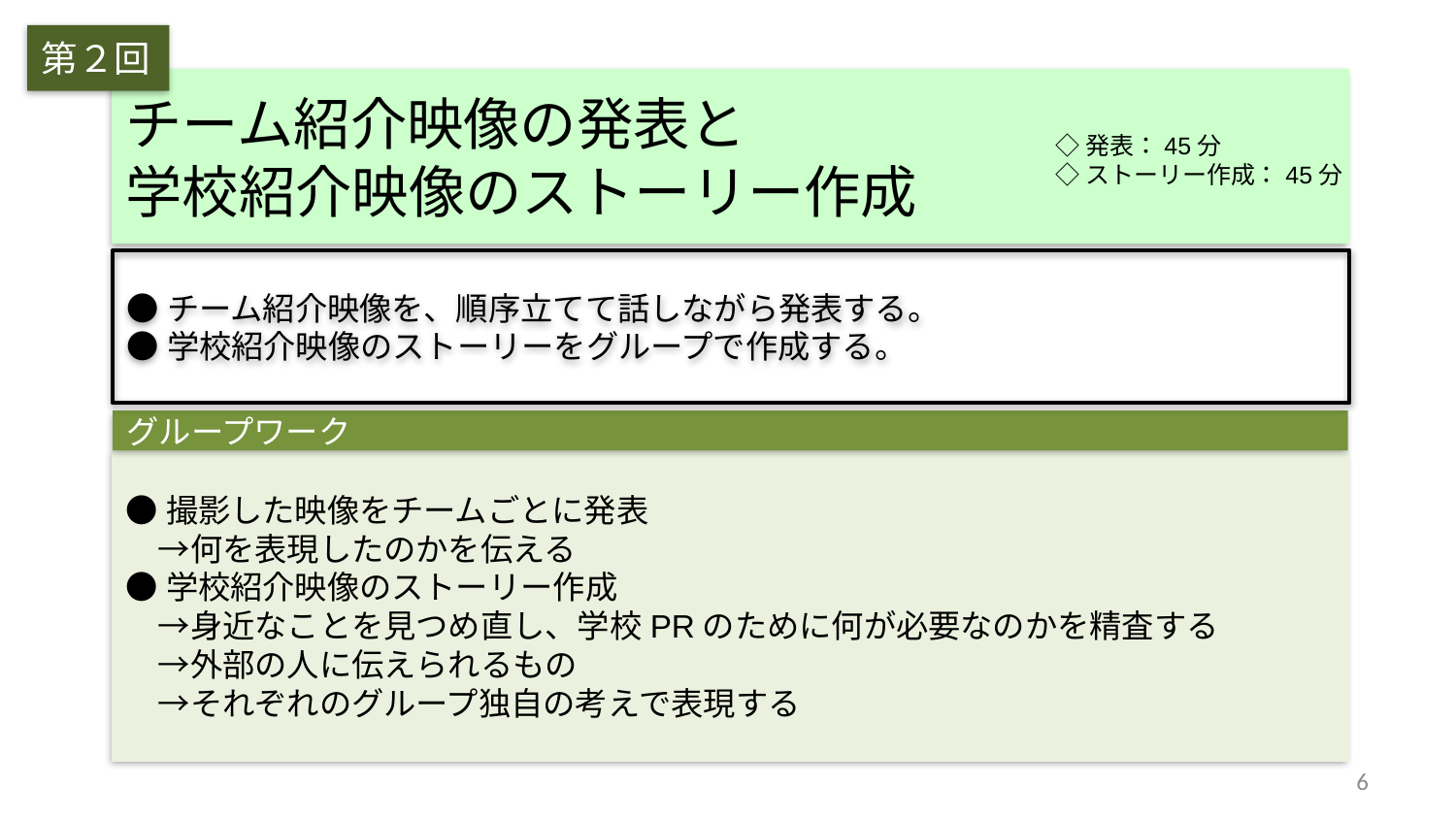

第２回
チーム紹介映像の発表と
学校紹介映像のストーリー作成
◇発表：45分
◇ストーリー作成：45分
●チーム紹介映像を、順序立てて話しながら発表する。
●学校紹介映像のストーリーをグループで作成する。
グループワーク
●撮影した映像をチームごとに発表
　→何を表現したのかを伝える
●学校紹介映像のストーリー作成
　→身近なことを見つめ直し、学校PRのために何が必要なのかを精査する
　→外部の人に伝えられるもの
　→それぞれのグループ独自の考えで表現する
6